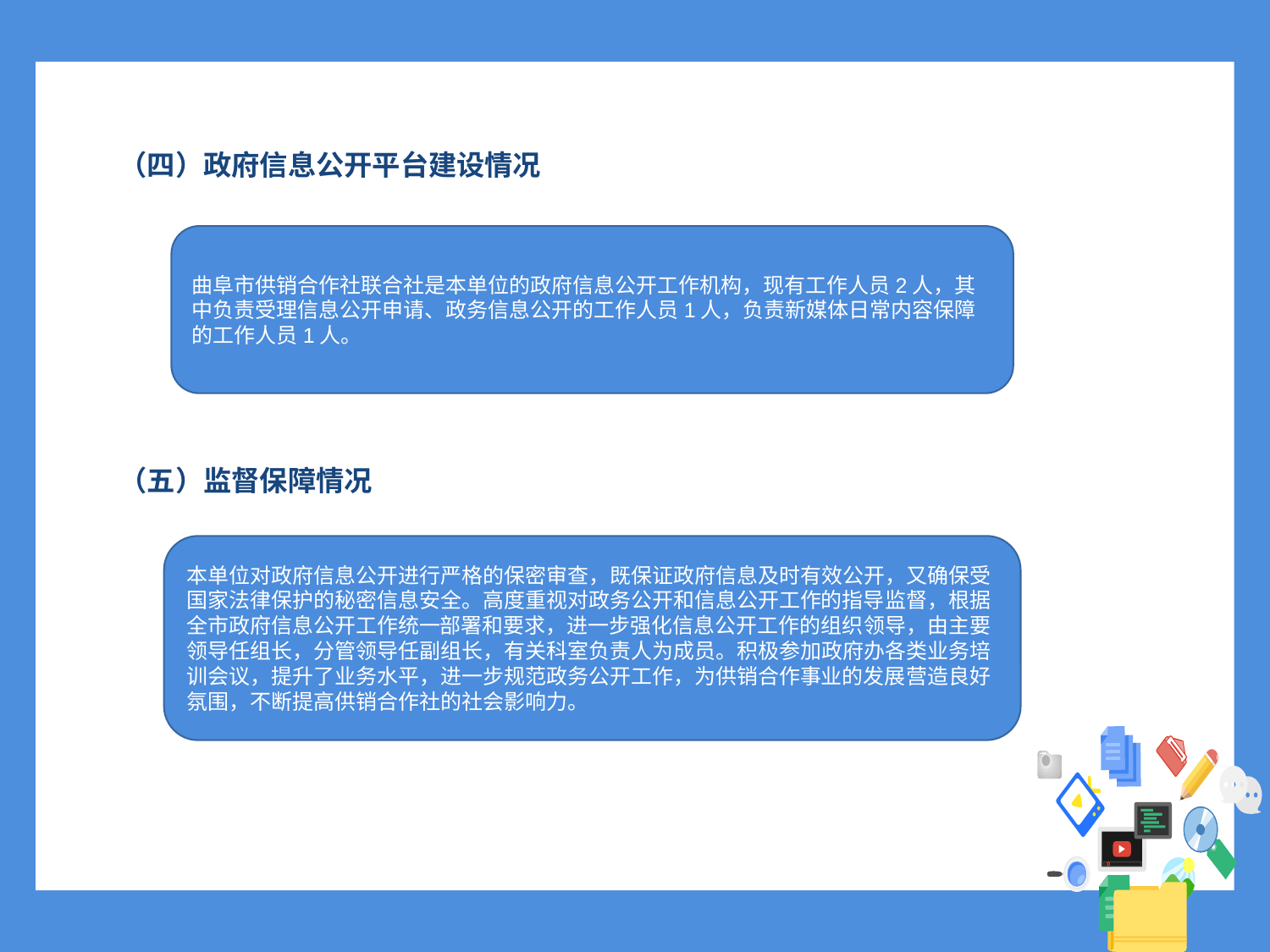

（四）政府信息公开平台建设情况

（五）监督保障情况

曲阜市供销合作社联合社是本单位的政府信息公开工作机构，现有工作人员2人，其中负责受理信息公开申请、政务信息公开的工作人员1人，负责新媒体日常内容保障的工作人员1人。
本单位对政府信息公开进行严格的保密审查，既保证政府信息及时有效公开，又确保受国家法律保护的秘密信息安全。高度重视对政务公开和信息公开工作的指导监督，根据全市政府信息公开工作统一部署和要求，进一步强化信息公开工作的组织领导，由主要领导任组长，分管领导任副组长，有关科室负责人为成员。积极参加政府办各类业务培训会议，提升了业务水平，进一步规范政务公开工作，为供销合作事业的发展营造良好氛围，不断提高供销合作社的社会影响力。